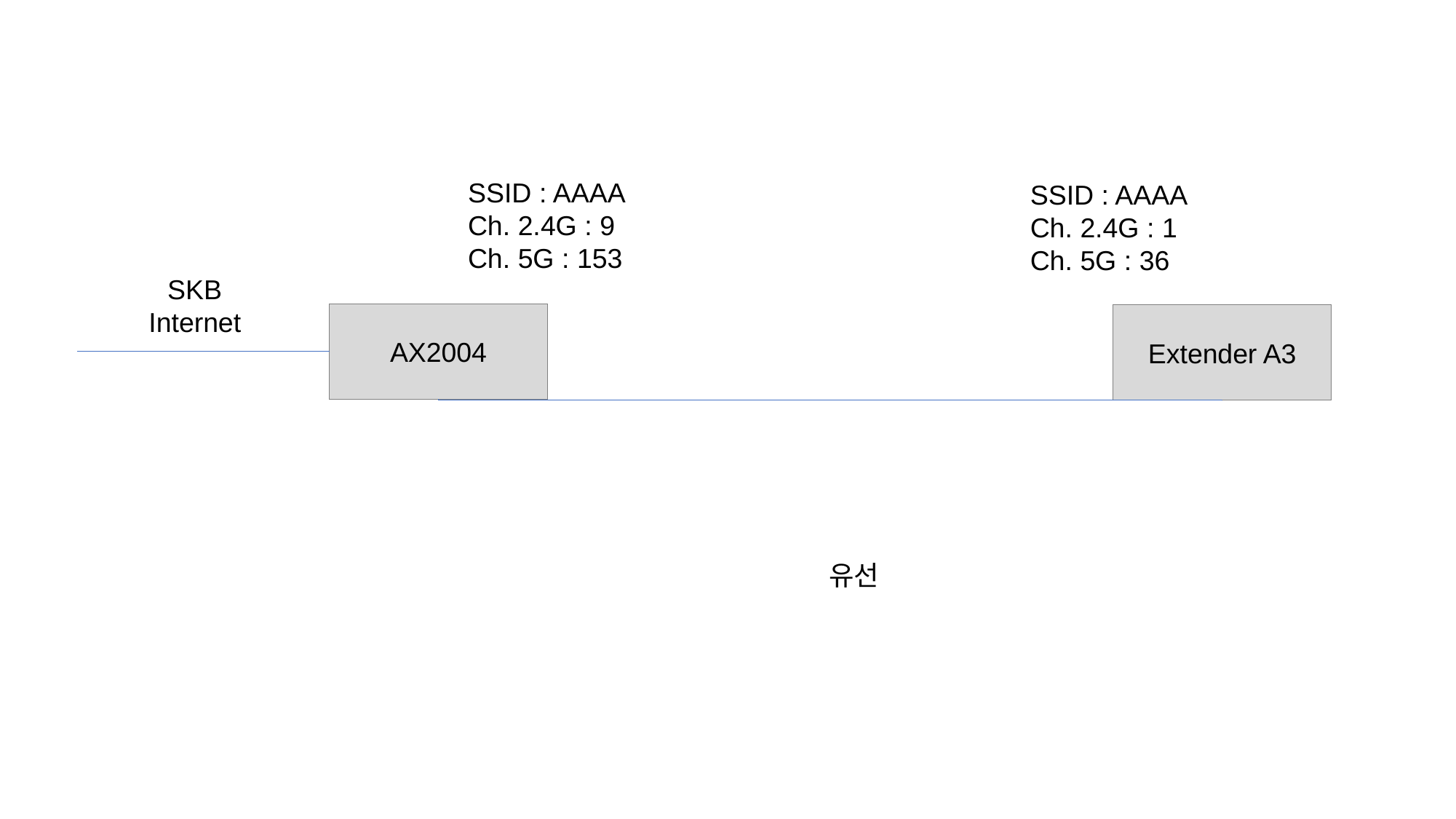

SSID : AAAA
Ch. 2.4G : 9
Ch. 5G : 153
SSID : AAAA
Ch. 2.4G : 1
Ch. 5G : 36
SKB
Internet
AX2004
Extender A3
유선